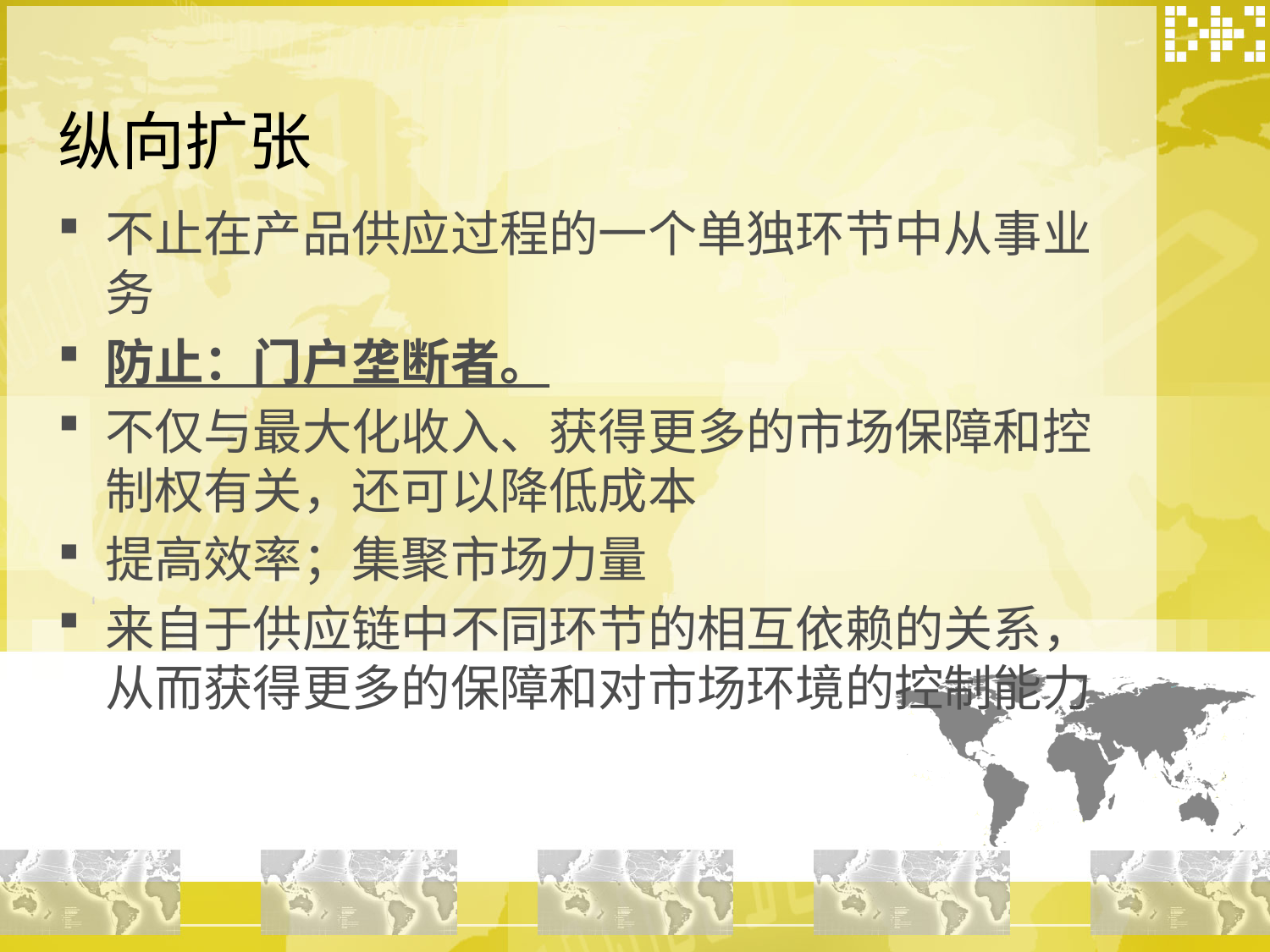

# 纵向扩张
不止在产品供应过程的一个单独环节中从事业务
防止：门户垄断者。
不仅与最大化收入、获得更多的市场保障和控制权有关，还可以降低成本
提高效率；集聚市场力量
来自于供应链中不同环节的相互依赖的关系，从而获得更多的保障和对市场环境的控制能力